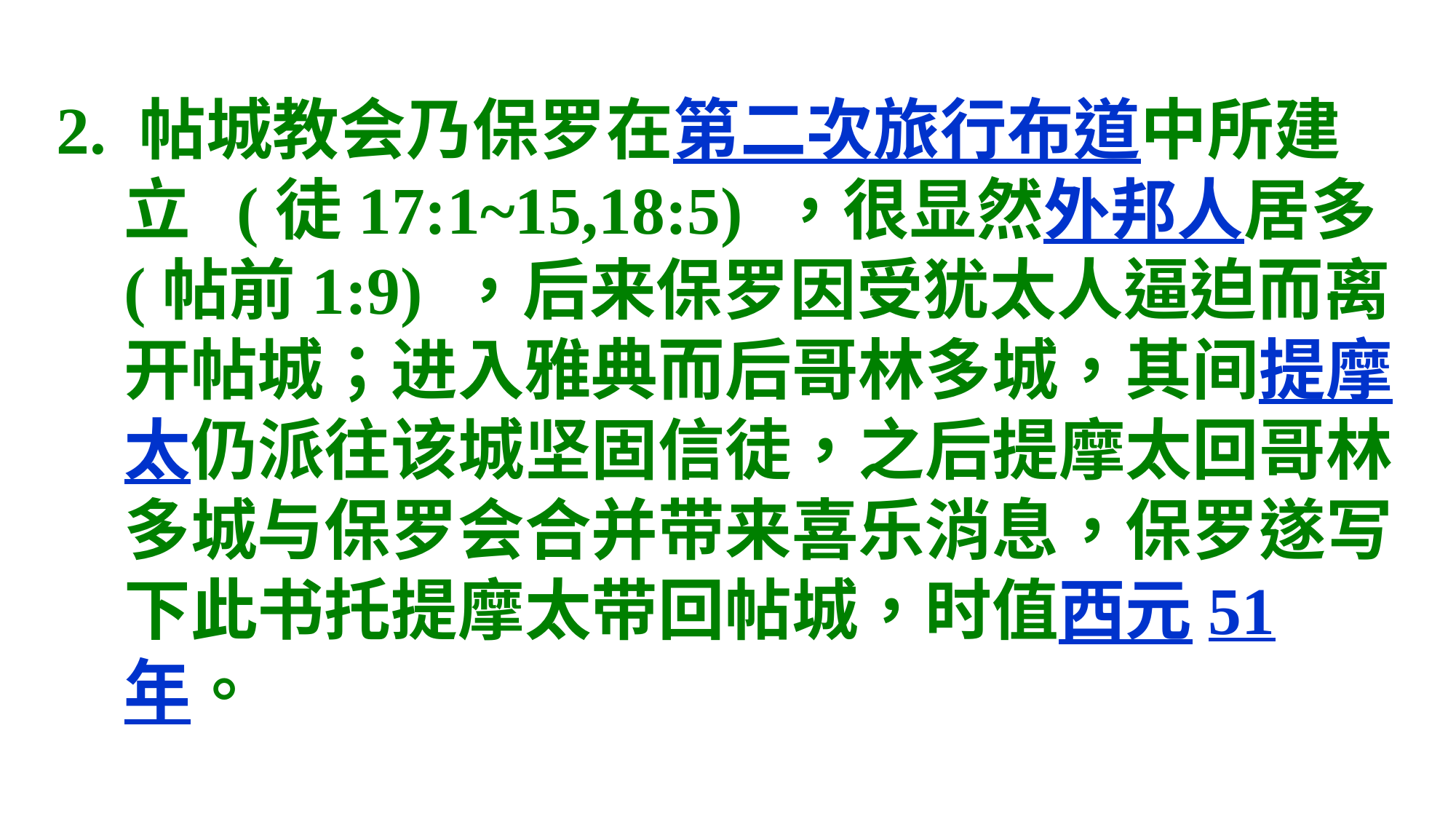

2. 帖城教会乃保罗在第二次旅行布道中所建立  (徒17:1~15,18:5) ，很显然外邦人居多 (帖前1:9) ，后来保罗因受犹太人逼迫而离开帖城；进入雅典而后哥林多城，其间提摩太仍派往该城坚固信徒，之后提摩太回哥林多城与保罗会合并带来喜乐消息，保罗遂写下此书托提摩太带回帖城，时值西元51年。